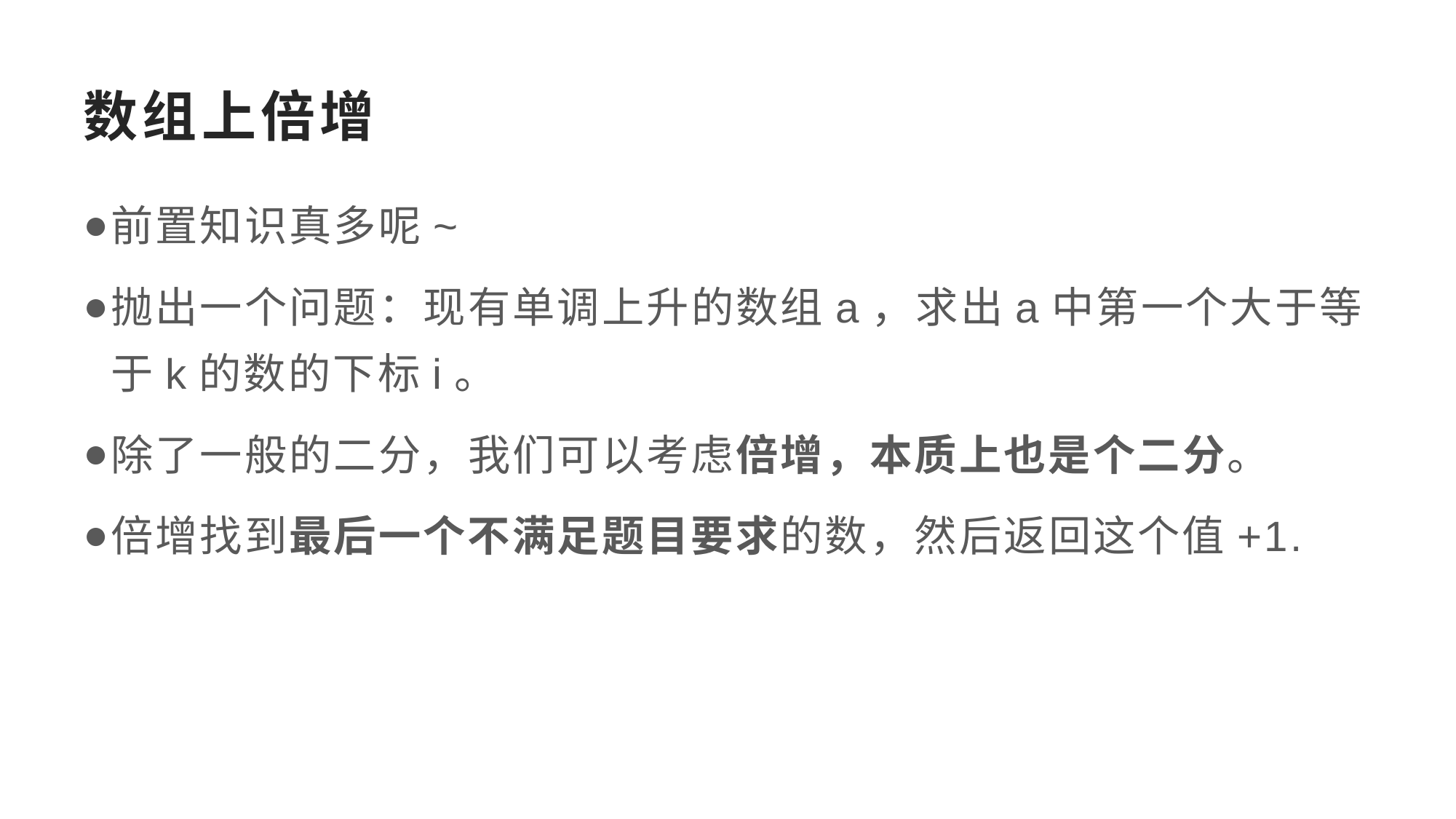

# 数组上倍增
前置知识真多呢~
抛出一个问题：现有单调上升的数组a，求出a中第一个大于等于k的数的下标i。
除了一般的二分，我们可以考虑倍增，本质上也是个二分。
倍增找到最后一个不满足题目要求的数，然后返回这个值+1.